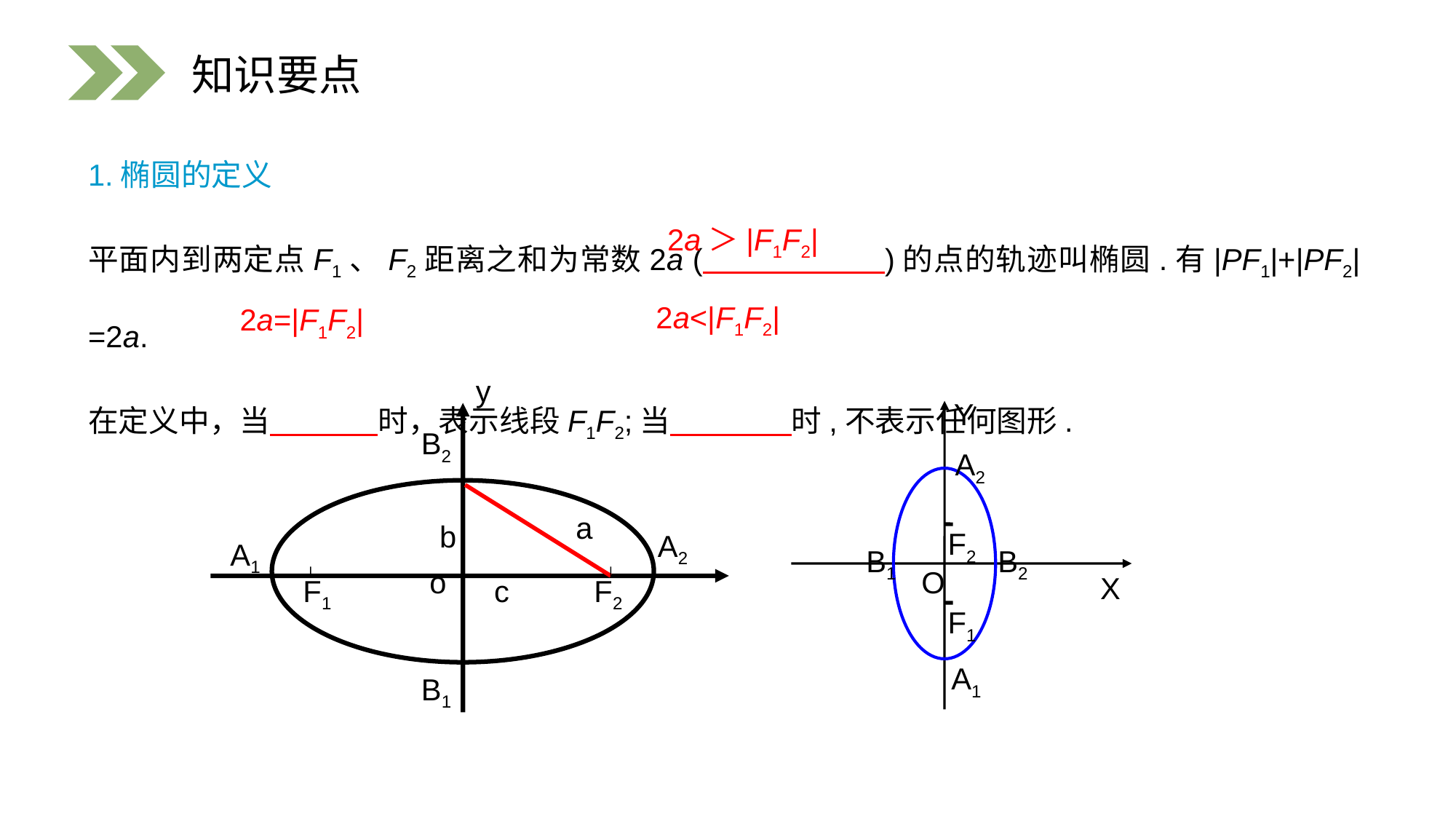

知识要点
1.椭圆的定义
平面内到两定点F1、F2距离之和为常数2a (                    )的点的轨迹叫椭圆.有|PF1|+|PF2|=2a.
在定义中，当                时，表示线段F1F2;当                  时,不表示任何图形.
2a＞|F1F2|
2a<|F1F2|
2a=|F1F2|
y

B2

a
b
A2
A1
 o
F1
c
F2

B1

Y

A2

F2

B1
B2
O

X
F1

A1